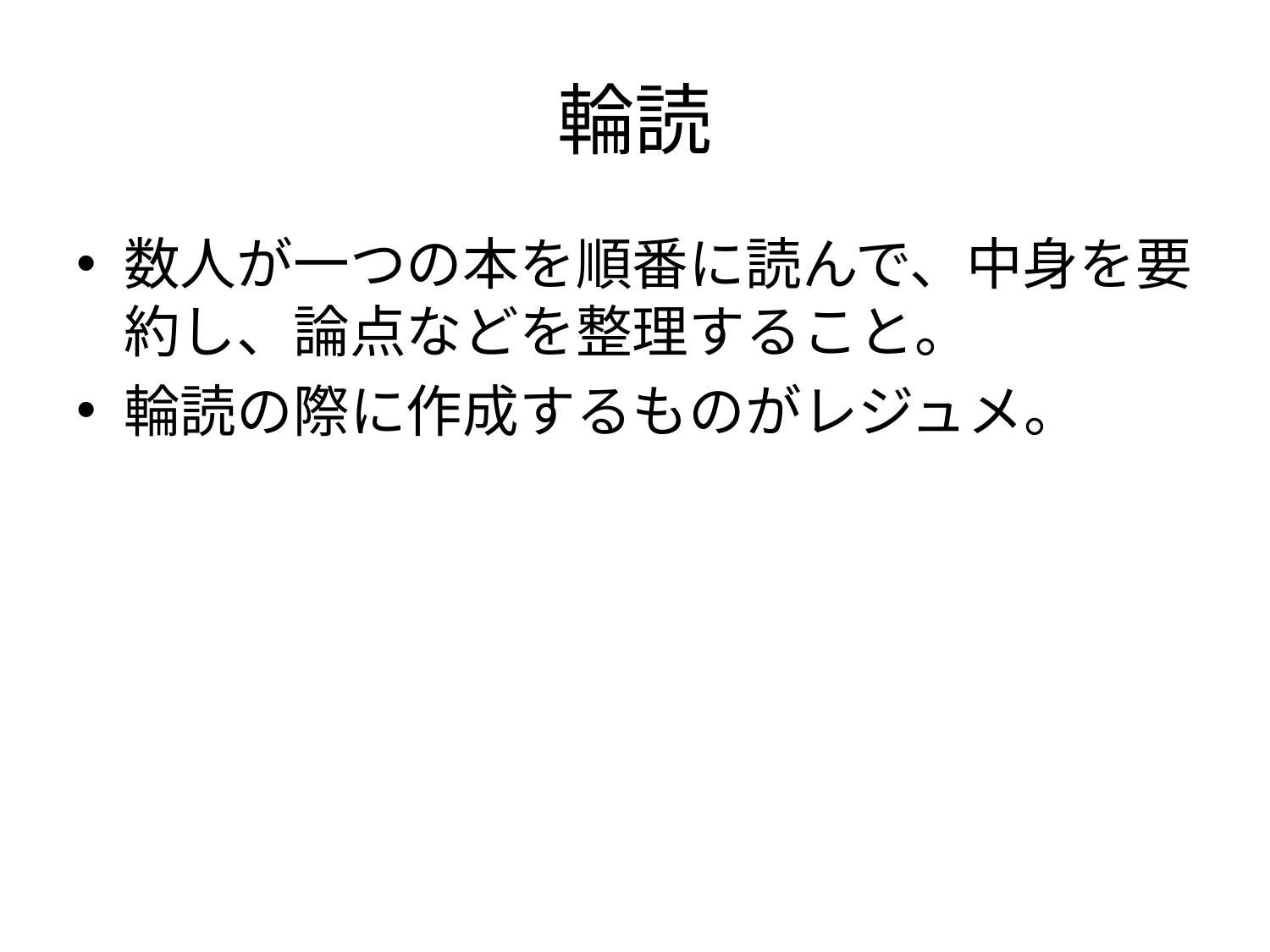

# 輪読
数人が一つの本を順番に読んで、中身を要約し、論点などを整理すること。
輪読の際に作成するものがレジュメ。